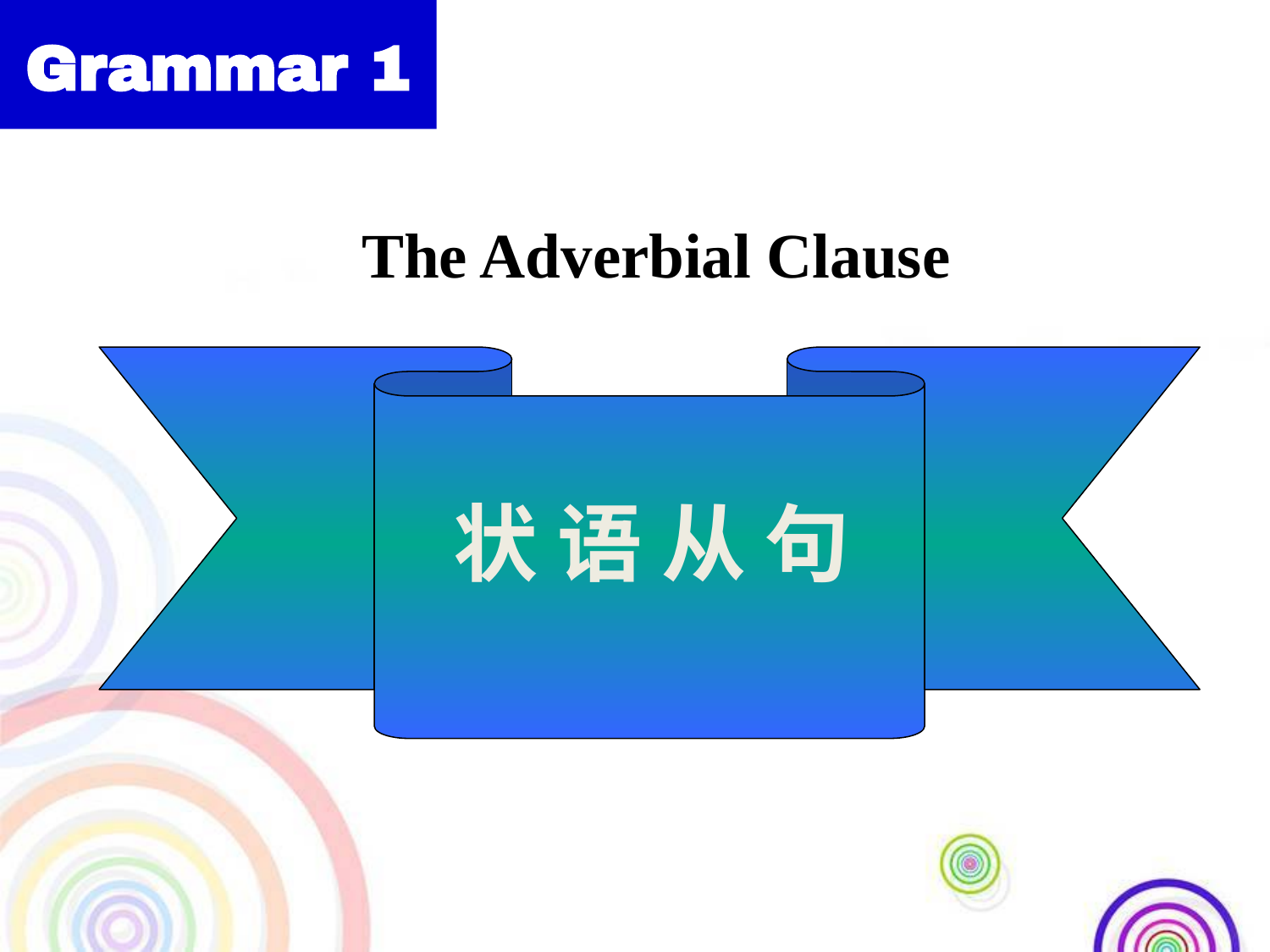

Grammar 1
The Adverbial Clause

状 语 从 句